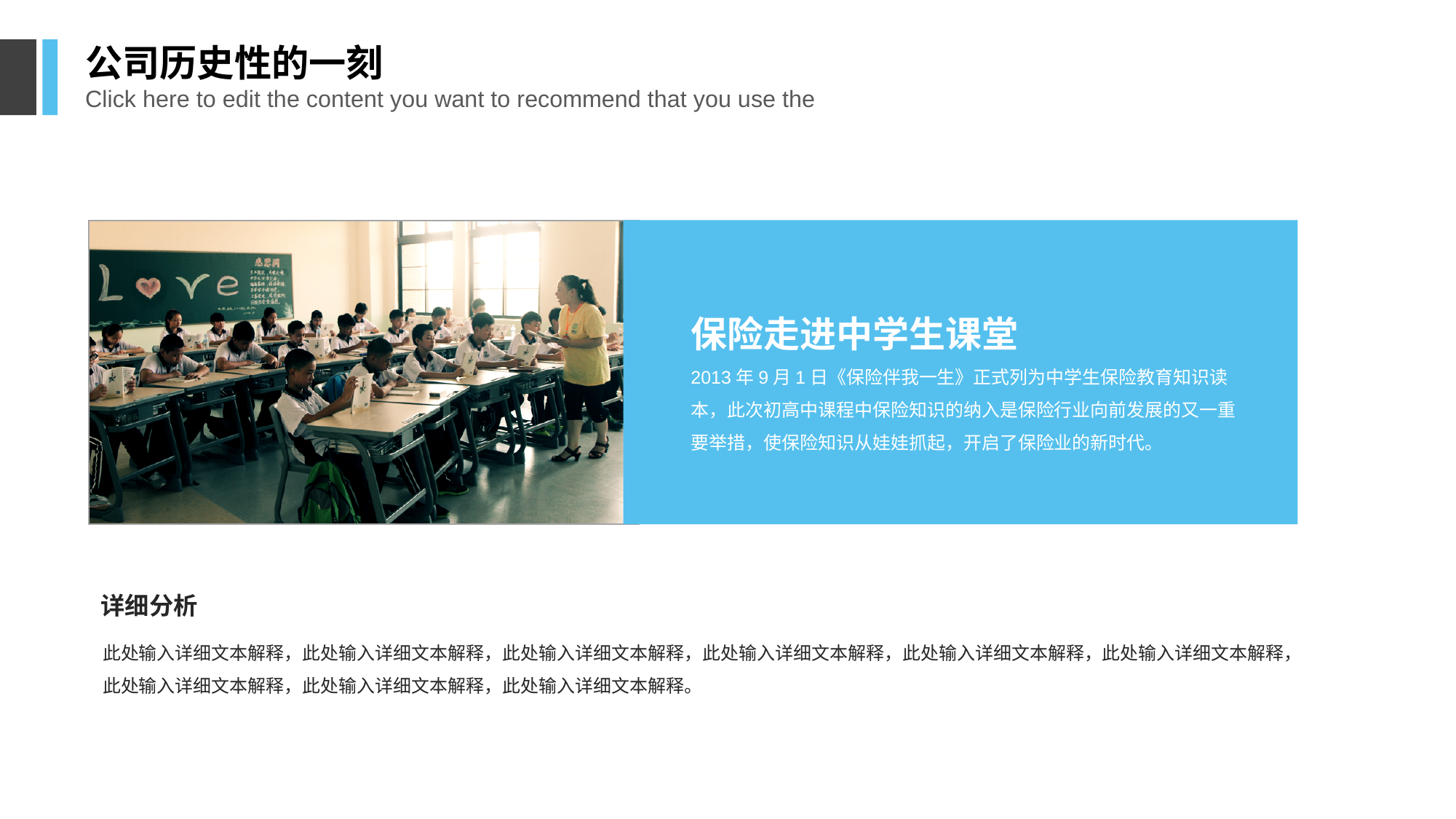

公司历史性的一刻
Click here to edit the content you want to recommend that you use the

保险走进中学生课堂
2013年9月1日《保险伴我一生》正式列为中学生保险教育知识读本，此次初高中课程中保险知识的纳入是保险行业向前发展的又一重要举措，使保险知识从娃娃抓起，开启了保险业的新时代。
详细分析
此处输入详细文本解释，此处输入详细文本解释，此处输入详细文本解释，此处输入详细文本解释，此处输入详细文本解释，此处输入详细文本解释，此处输入详细文本解释，此处输入详细文本解释，此处输入详细文本解释。